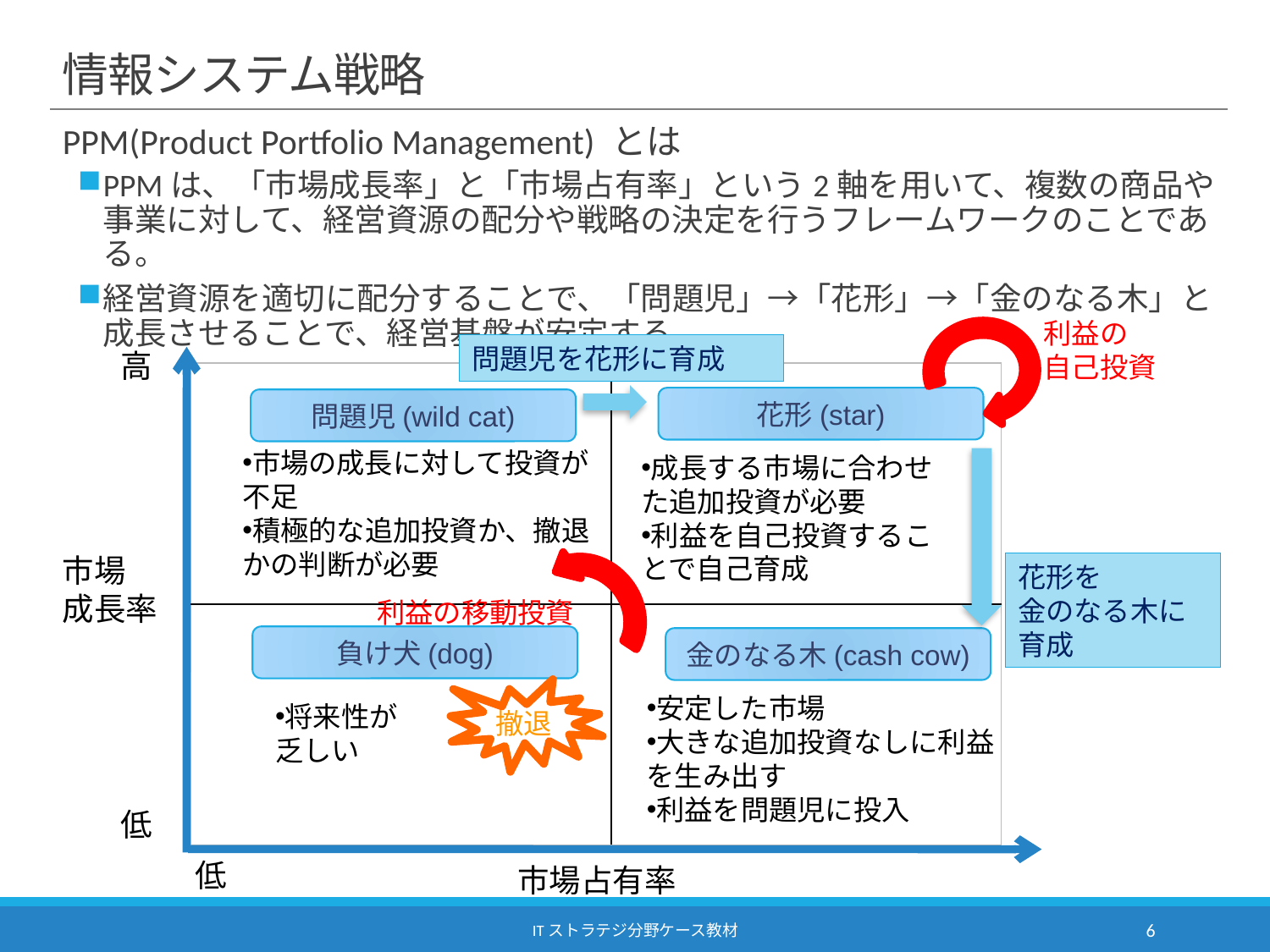

# 情報システム戦略
PPM(Product Portfolio Management) とは
PPMは、「市場成長率」と「市場占有率」という2軸を用いて、複数の商品や事業に対して、経営資源の配分や戦略の決定を行うフレームワークのことである。
経営資源を適切に配分することで、「問題児」→「花形」→「金のなる木」と成長させることで、経営基盤が安定する。

利益の
自己投資

問題児を花形に育成
高

花形(star)
問題児(wild cat)
市場の成長に対して投資が不足
積極的な追加投資か、撤退かの判断が必要
成長する市場に合わせた追加投資が必要
利益を自己投資することで自己育成

市場
成長率
花形を
金のなる木に
育成

利益の移動投資
負け犬(dog)
金のなる木(cash cow)
撤退
安定した市場
大きな追加投資なしに利益を生み出す
利益を問題児に投入
将来性が乏しい
低
低
市場占有率
|  |  |
| --- | --- |
|  |  |
ITストラテジ分野ケース教材
6